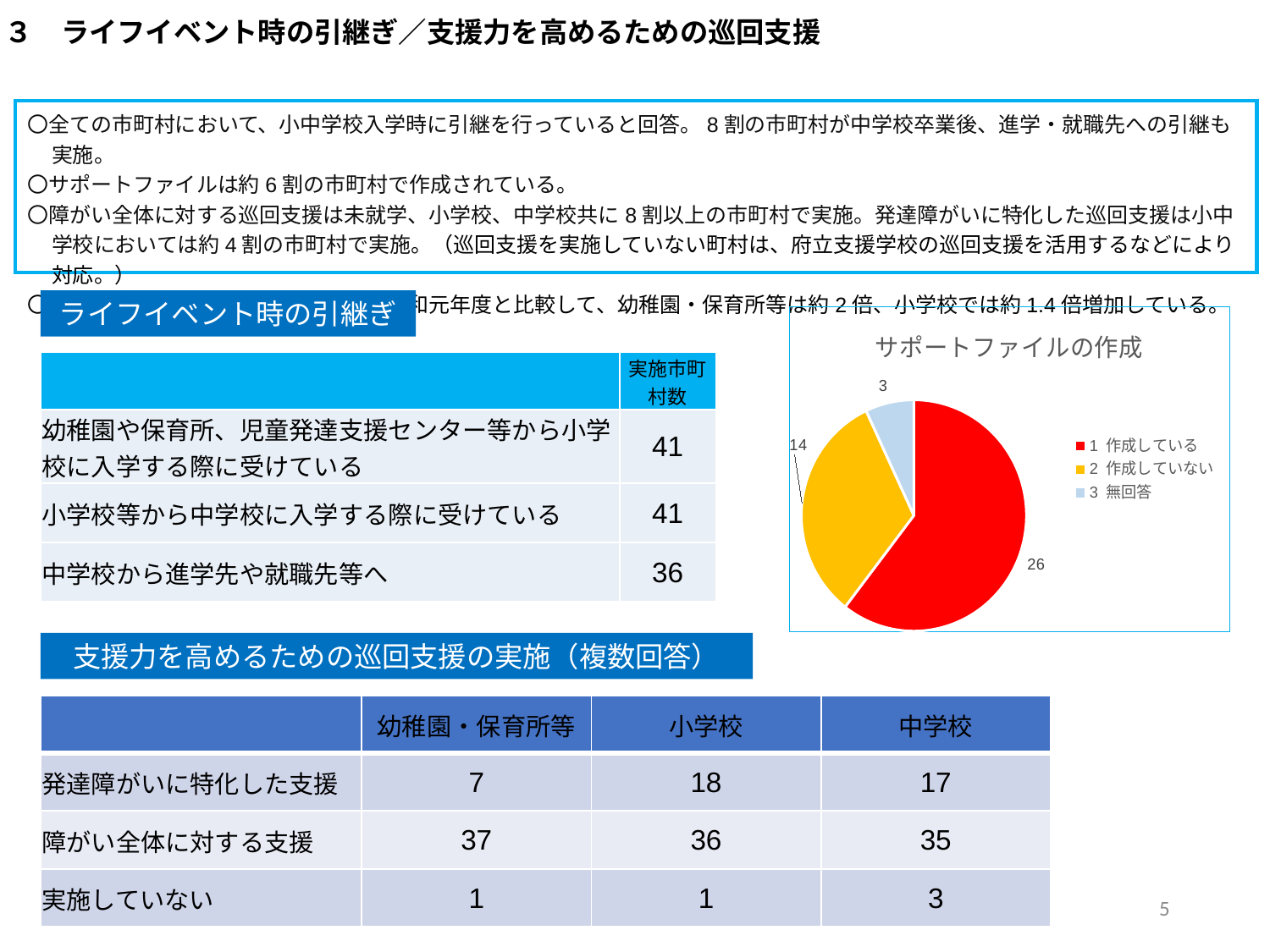

# ３　ライフイベント時の引継ぎ／支援力を高めるための巡回支援
〇全ての市町村において、小中学校入学時に引継を行っていると回答。8割の市町村が中学校卒業後、進学・就職先への引継も実施。
〇サポートファイルは約6割の市町村で作成されている。
〇障がい全体に対する巡回支援は未就学、小学校、中学校共に8割以上の市町村で実施。発達障がいに特化した巡回支援は小中学校においては約4割の市町村で実施。（巡回支援を実施していない町村は、府立支援学校の巡回支援を活用するなどにより対応。）
〇発達障がいに特化した巡回支援は、令和元年度と比較して、幼稚園・保育所等は約2倍、小学校では約1.4倍増加している。
ライフイベント時の引継ぎ

### Chart: サポートファイルの作成

| Category |  |
|---|---|
| 作成している | 26.0 |
| 作成していない | 14.0 |
| 無回答 | 3.0 |
|  | 実施市町村数 |
| --- | --- |
| 幼稚園や保育所、児童発達支援センター等から小学校に入学する際に受けている | 41 |
| 小学校等から中学校に入学する際に受けている | 41 |
| 中学校から進学先や就職先等へ | 36 |
支援力を高めるための巡回支援の実施（複数回答）
|  | 幼稚園・保育所等 | 小学校 | 中学校 |
| --- | --- | --- | --- |
| 発達障がいに特化した支援 | 7 | 18 | 17 |
| 障がい全体に対する支援 | 37 | 36 | 35 |
| 実施していない | 1 | 1 | 3 |
5